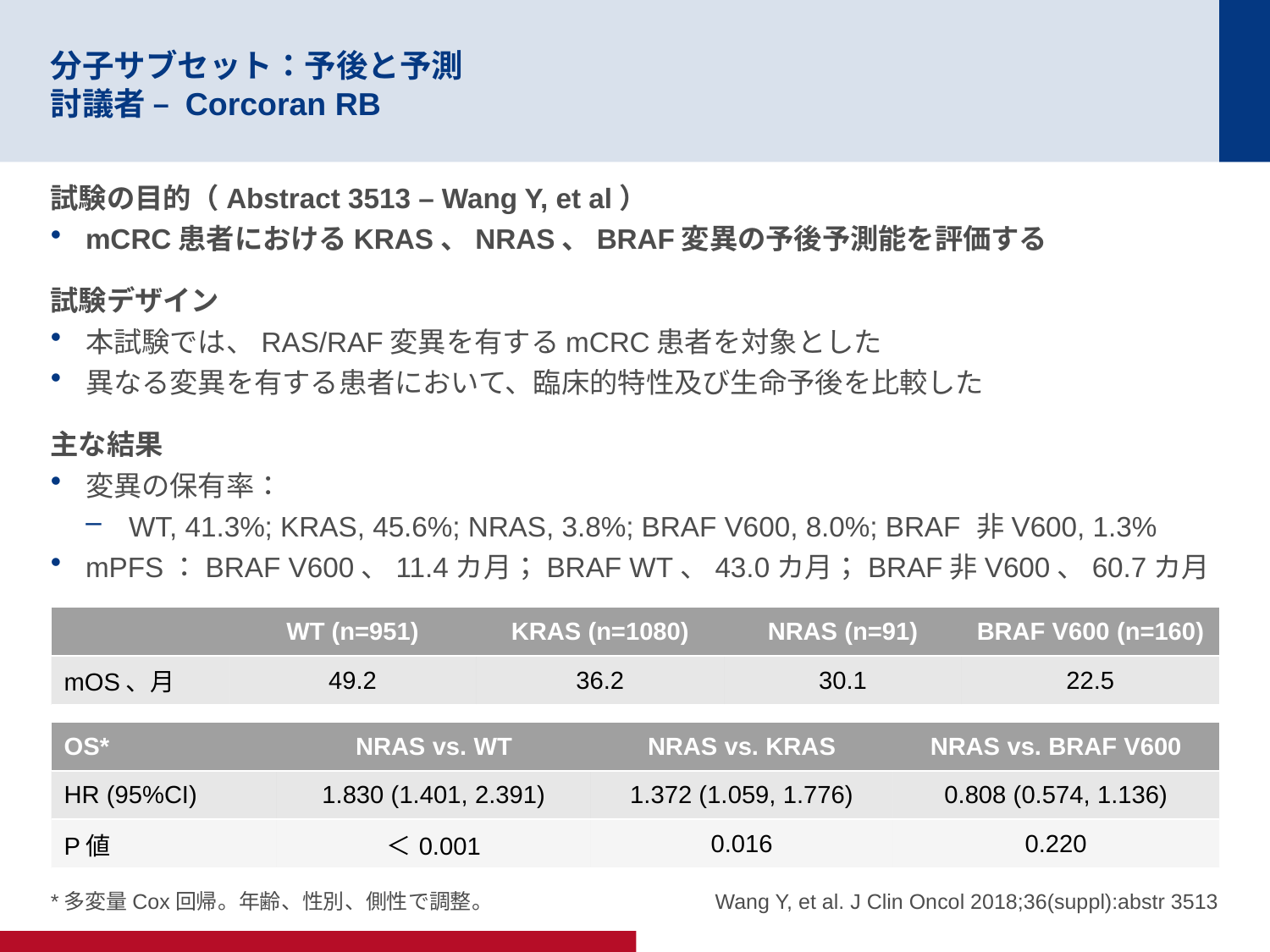

# 分子サブセット：予後と予測 討議者 – Corcoran RB
試験の目的（Abstract 3513 – Wang Y, et al）
mCRC患者におけるKRAS、NRAS、BRAF変異の予後予測能を評価する
試験デザイン
本試験では、RAS/RAF変異を有するmCRC患者を対象とした
異なる変異を有する患者において、臨床的特性及び生命予後を比較した
主な結果
変異の保有率：
WT, 41.3%; KRAS, 45.6%; NRAS, 3.8%; BRAF V600, 8.0%; BRAF 非V600, 1.3%
mPFS：BRAF V600、11.4カ月；BRAF WT、43.0カ月；BRAF非V600、60.7カ月
|  | WT (n=951) | KRAS (n=1080) | NRAS (n=91) | BRAF V600 (n=160) |
| --- | --- | --- | --- | --- |
| mOS、月 | 49.2 | 36.2 | 30.1 | 22.5 |
| OS\* | NRAS vs. WT | NRAS vs. KRAS | NRAS vs. BRAF V600 |
| --- | --- | --- | --- |
| HR (95%CI) | 1.830 (1.401, 2.391) | 1.372 (1.059, 1.776) | 0.808 (0.574, 1.136) |
| P値 | ＜0.001 | 0.016 | 0.220 |
*多変量Cox回帰。年齢、性別、側性で調整。
Wang Y, et al. J Clin Oncol 2018;36(suppl):abstr 3513